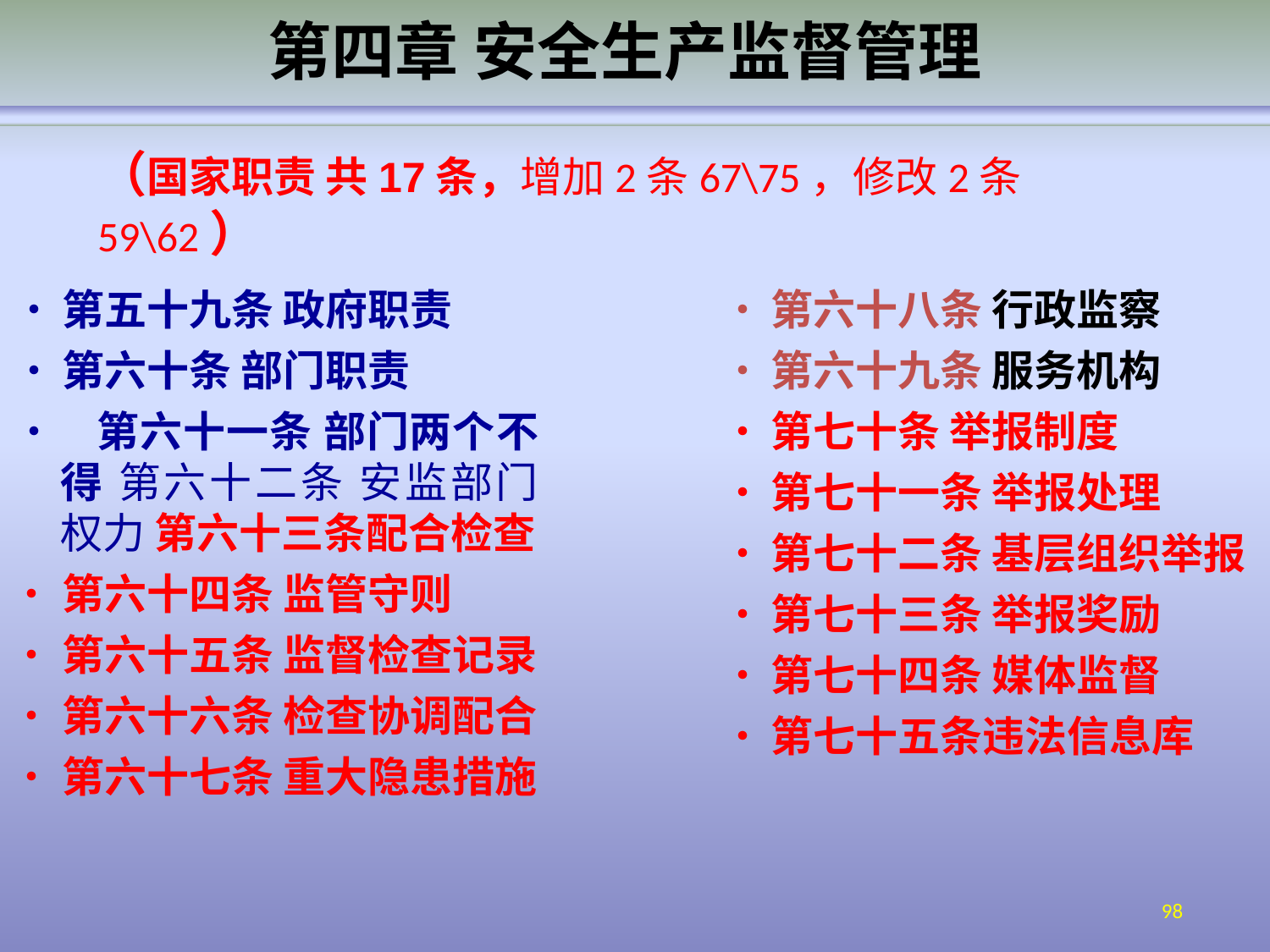

# 第四章 安全生产监督管理
（国家职责 共17条，增加2条67\75，修改2条59\62）
•	第五十九条 政府职责
•	第六十条 部门职责
•   第六十一条 部门两个不得 第六十二条 安监部门权力 第六十三条配合检查
•	第六十四条 监管守则
•	第六十五条 监督检查记录
•	第六十六条 检查协调配合
•	第六十七条 重大隐患措施
•	第六十八条 行政监察
•	第六十九条 服务机构
•	第七十条 举报制度
•	第七十一条 举报处理
•	第七十二条 基层组织举报
•	第七十三条 举报奖励
•	第七十四条 媒体监督
•	第七十五条违法信息库
98